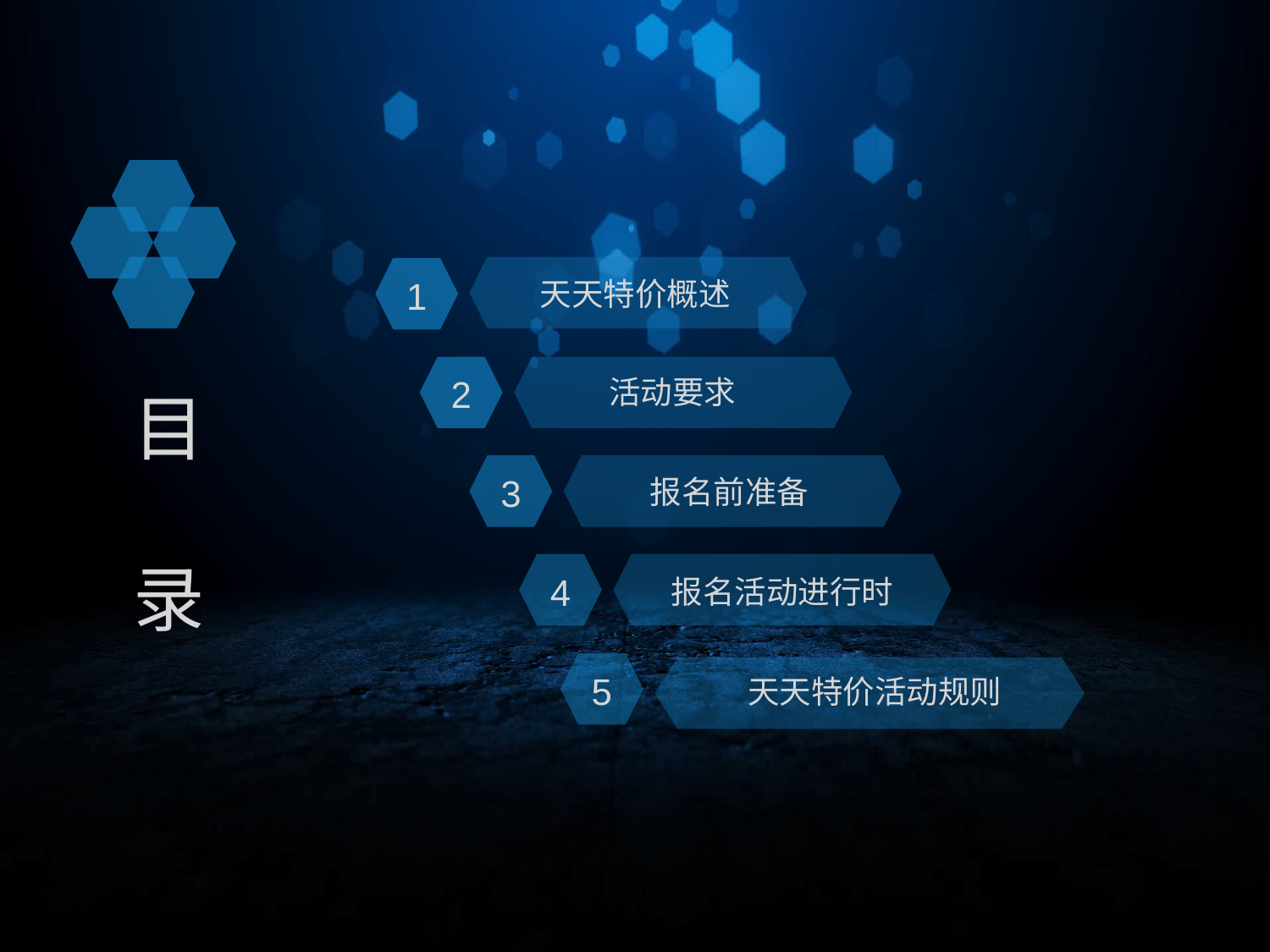

1
天天特价概述

2

活动要求
目

录

3

报名前准备

4

报名活动进行时

5

天天特价活动规则